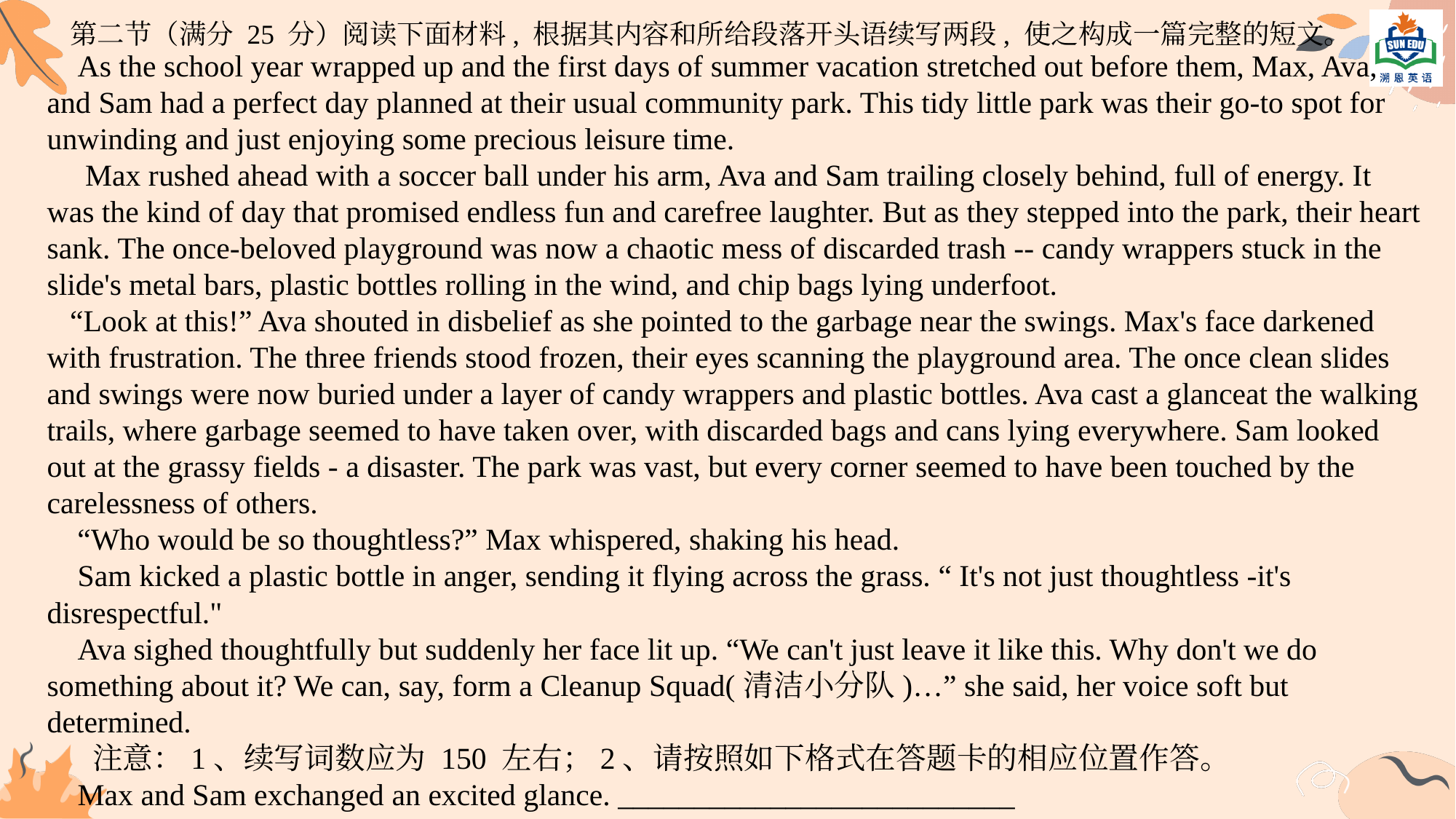

第二节（满分 25 分）阅读下面材料, 根据其内容和所给段落开头语续写两段, 使之构成一篇完整的短文。
    As the school year wrapped up and the first days of summer vacation stretched out before them, Max, Ava, and Sam had a perfect day planned at their usual community park. This tidy little park was their go-to spot for unwinding and just enjoying some precious leisure time.
     Max rushed ahead with a soccer ball under his arm, Ava and Sam trailing closely behind, full of energy. It was the kind of day that promised endless fun and carefree laughter. But as they stepped into the park, their heart sank. The once-beloved playground was now a chaotic mess of discarded trash -- candy wrappers stuck in the slide's metal bars, plastic bottles rolling in the wind, and chip bags lying underfoot.
   “Look at this!” Ava shouted in disbelief as she pointed to the garbage near the swings. Max's face darkened with frustration. The three friends stood frozen, their eyes scanning the playground area. The once clean slides and swings were now buried under a layer of candy wrappers and plastic bottles. Ava cast a glanceat the walking trails, where garbage seemed to have taken over, with discarded bags and cans lying everywhere. Sam looked out at the grassy fields - a disaster. The park was vast, but every corner seemed to have been touched by the carelessness of others.
    “Who would be so thoughtless?” Max whispered, shaking his head.
    Sam kicked a plastic bottle in anger, sending it flying across the grass. “ It's not just thoughtless -it's disrespectful."
    Ava sighed thoughtfully but suddenly her face lit up. “We can't just leave it like this. Why don't we do something about it? We can, say, form a Cleanup Squad(清洁小分队)…” she said, her voice soft but determined.
     注意：1、续写词数应为 150 左右；2、请按照如下格式在答题卡的相应位置作答。
    Max and Sam exchanged an excited glance. __________________________
    Unexpectedly, other parkgoers joined in as they did the cleanup.__________________________